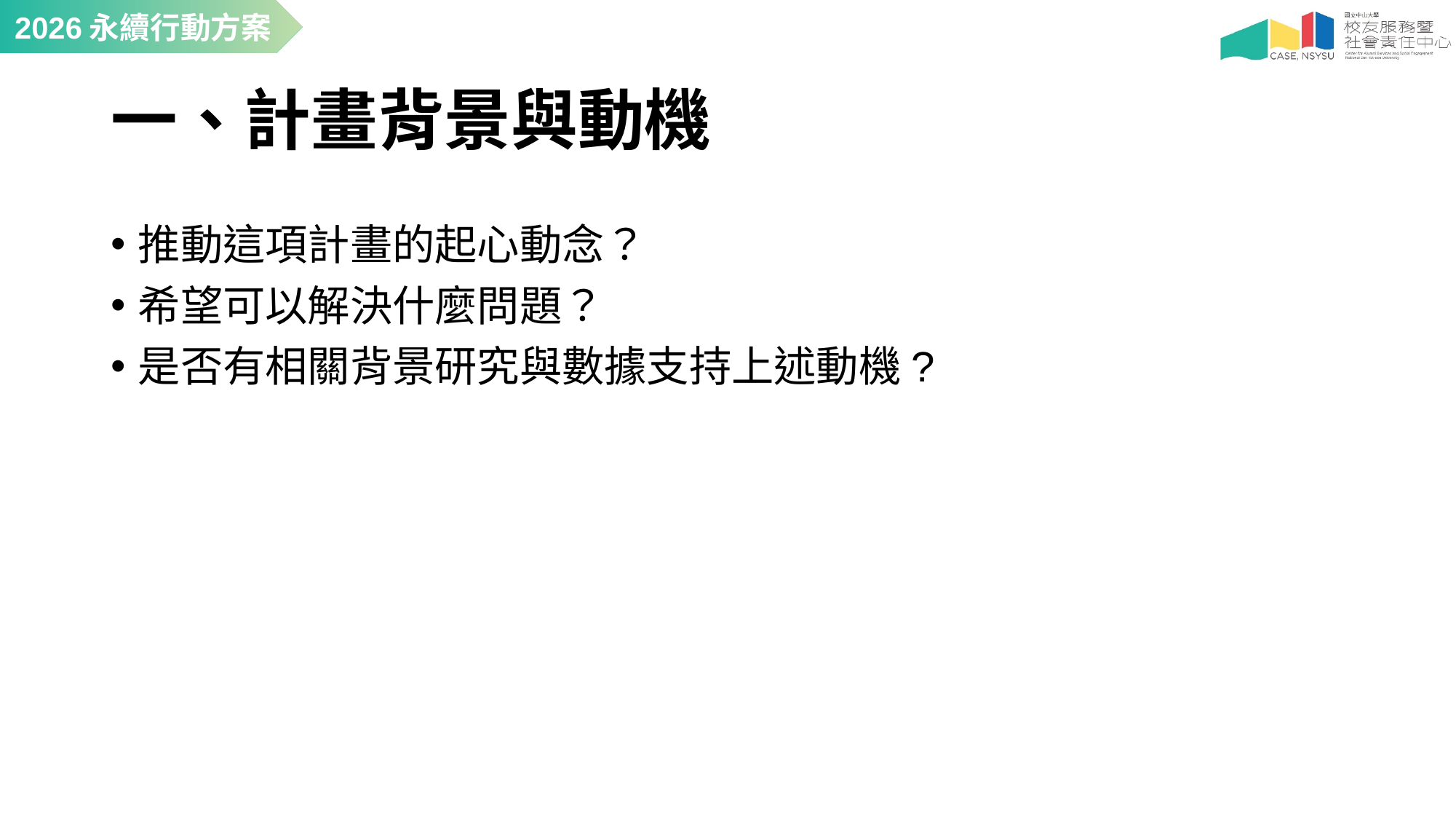

# 一、計畫背景與動機
推動這項計畫的起心動念？
希望可以解決什麼問題？
是否有相關背景研究與數據支持上述動機?